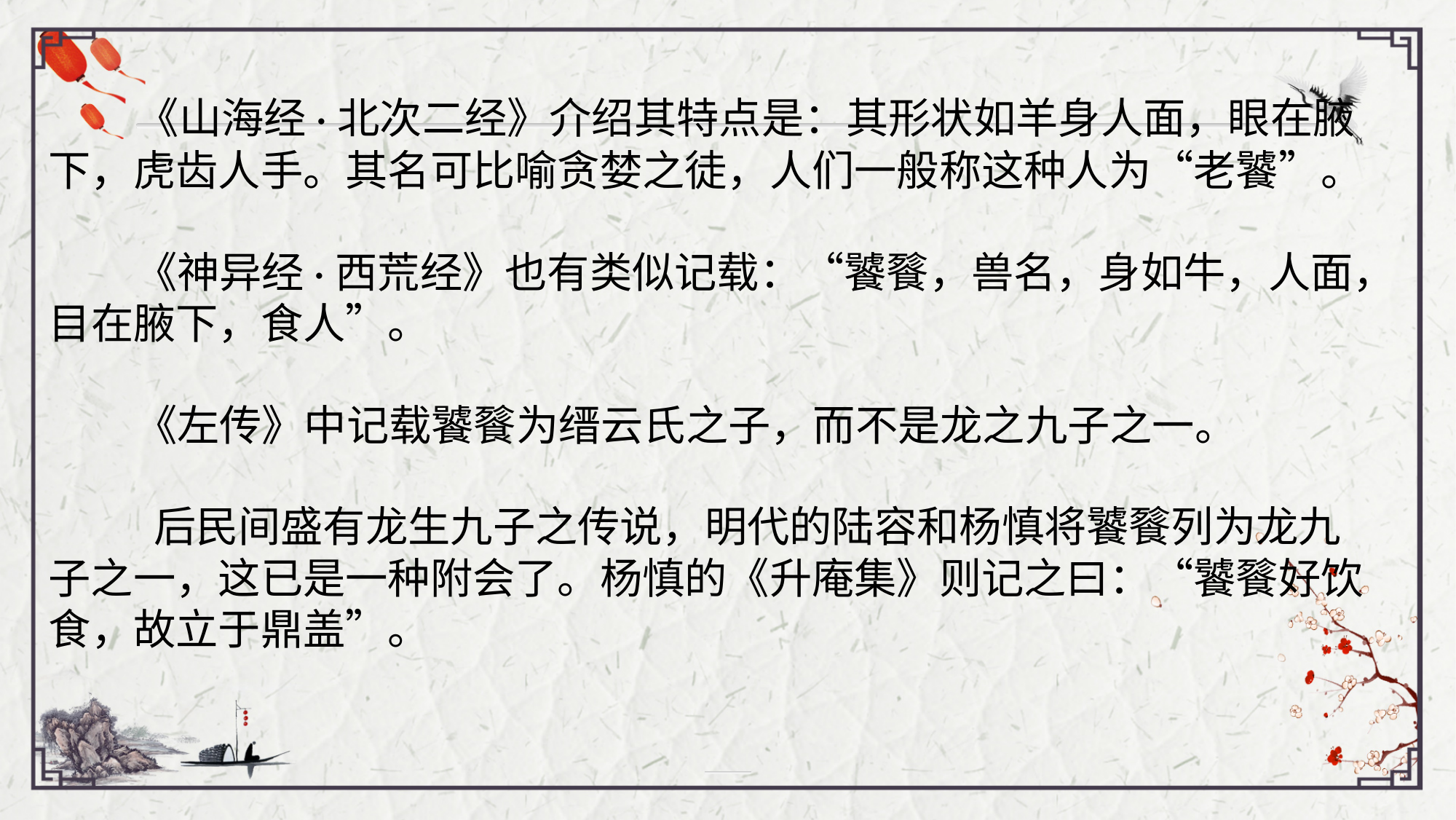

《山海经·北次二经》介绍其特点是：其形状如羊身人面，眼在腋下，虎齿人手。其名可比喻贪婪之徒，人们一般称这种人为“老饕”。

        《神异经·西荒经》也有类似记载：“饕餮，兽名，身如牛，人面，目在腋下，食人”。

        《左传》中记载饕餮为缙云氏之子，而不是龙之九子之一。

          后民间盛有龙生九子之传说，明代的陆容和杨慎将饕餮列为龙九子之一，这已是一种附会了。杨慎的《升庵集》则记之曰：“饕餮好饮食，故立于鼎盖”。
22